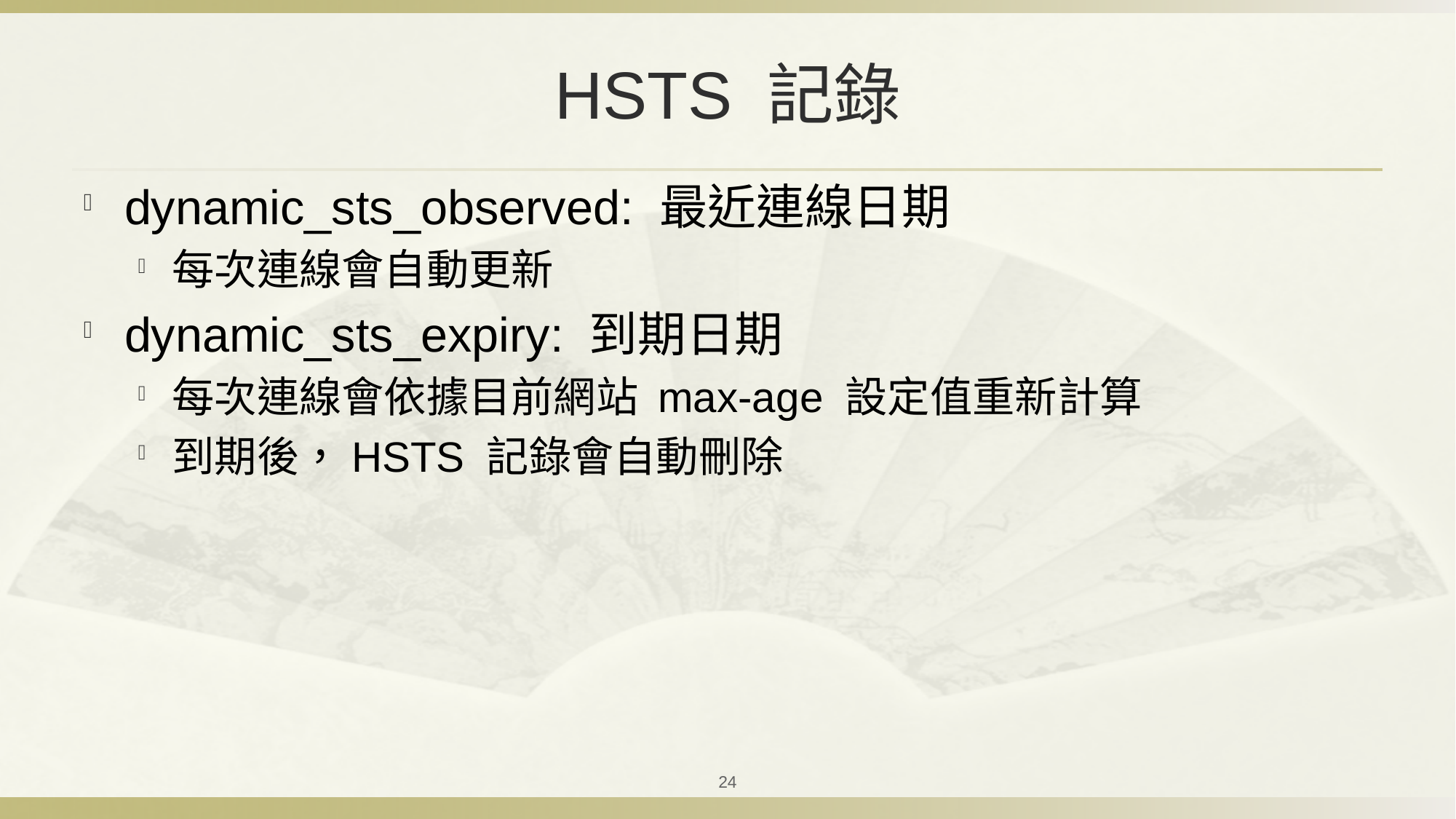

# HSTS 記錄
dynamic_sts_observed: 最近連線日期
每次連線會自動更新
dynamic_sts_expiry: 到期日期
每次連線會依據目前網站 max-age 設定值重新計算
到期後，HSTS 記錄會自動刪除
24